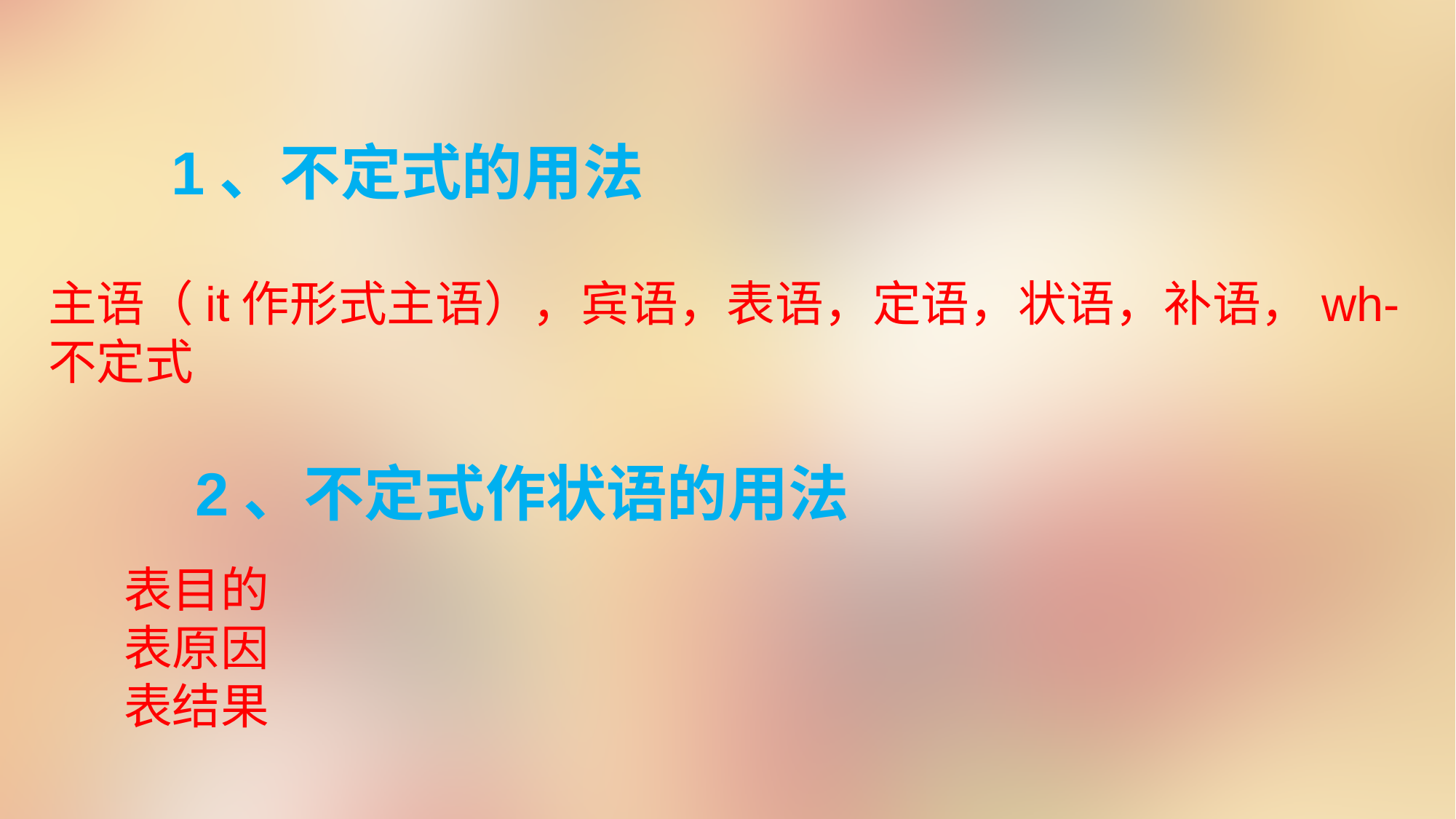

1、不定式的用法
主语（it作形式主语），宾语，表语，定语，状语，补语，wh-不定式
2、不定式作状语的用法
表目的
表原因
表结果